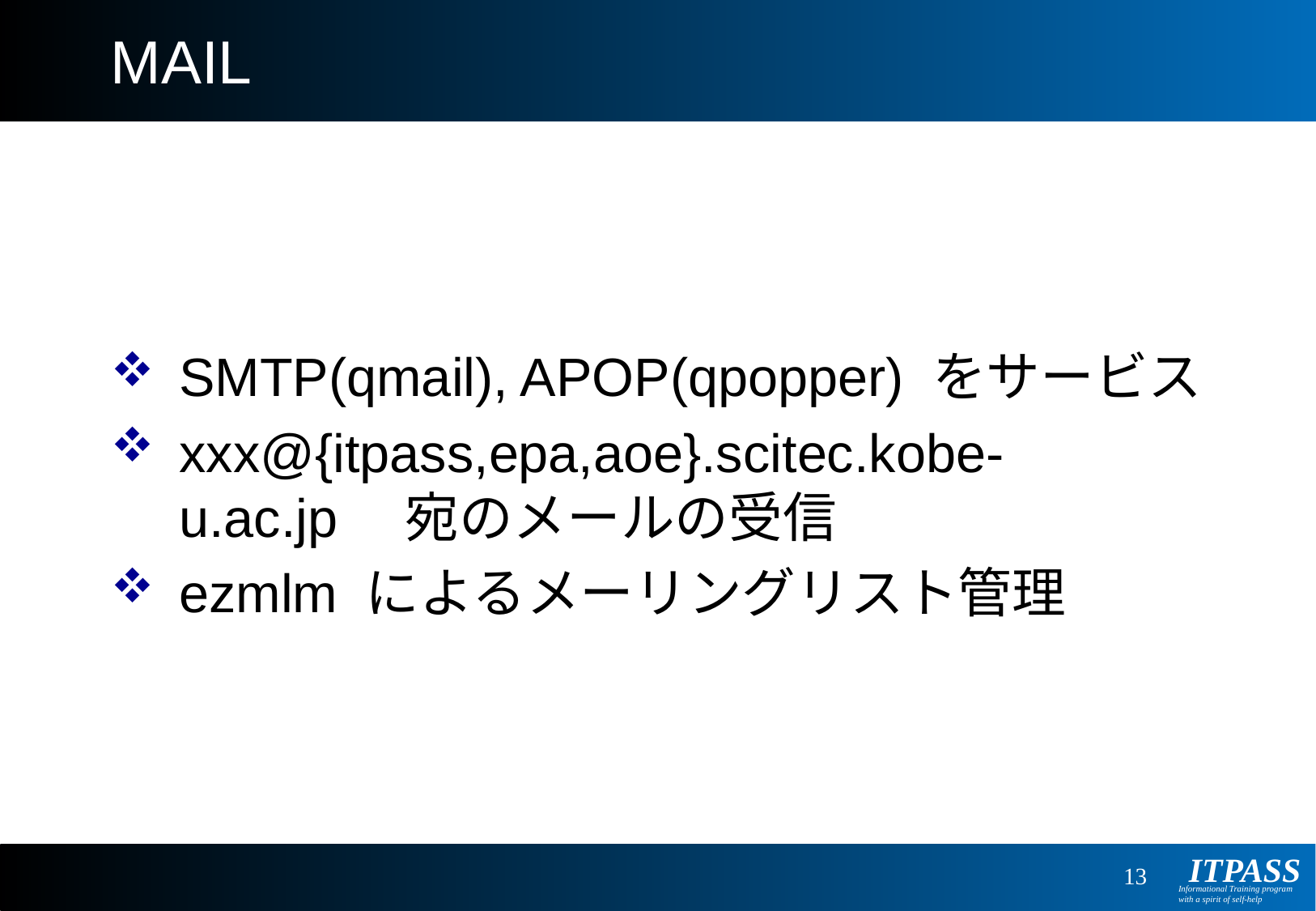

# MAIL
SMTP(qmail), APOP(qpopper) をサービス
xxx@{itpass,epa,aoe}.scitec.kobe-u.ac.jp　宛のメールの受信
ezmlm によるメーリングリスト管理
13